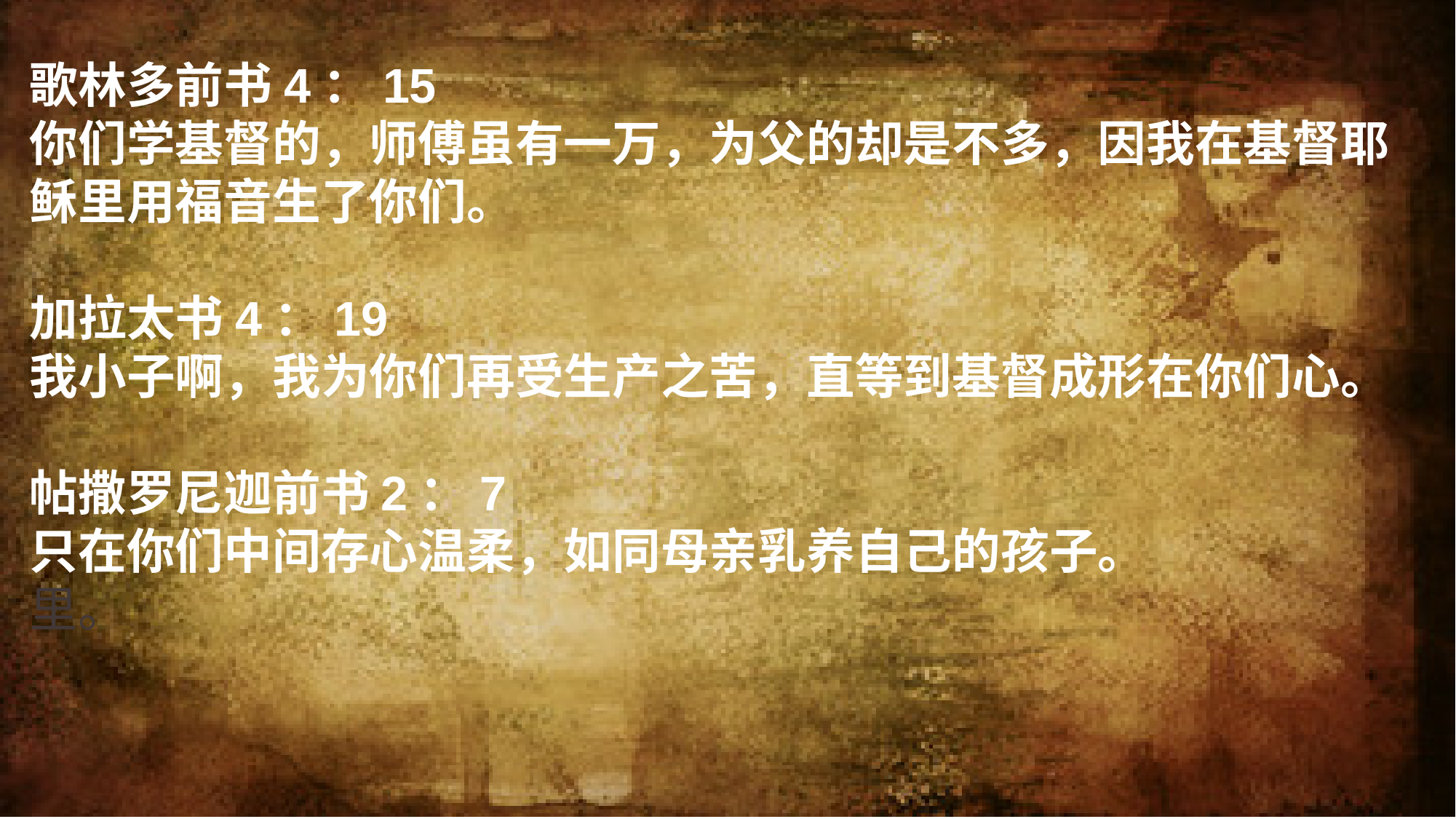

歌林多前书4：15
你们学基督的，师傅虽有一万，为父的却是不多，因我在基督耶稣里用福音生了你们。

加拉太书4：19
我小子啊，我为你们再受生产之苦，直等到基督成形在你们心。

帖撒罗尼迦前书2：7
只在你们中间存心温柔，如同母亲乳养自己的孩子。
里。